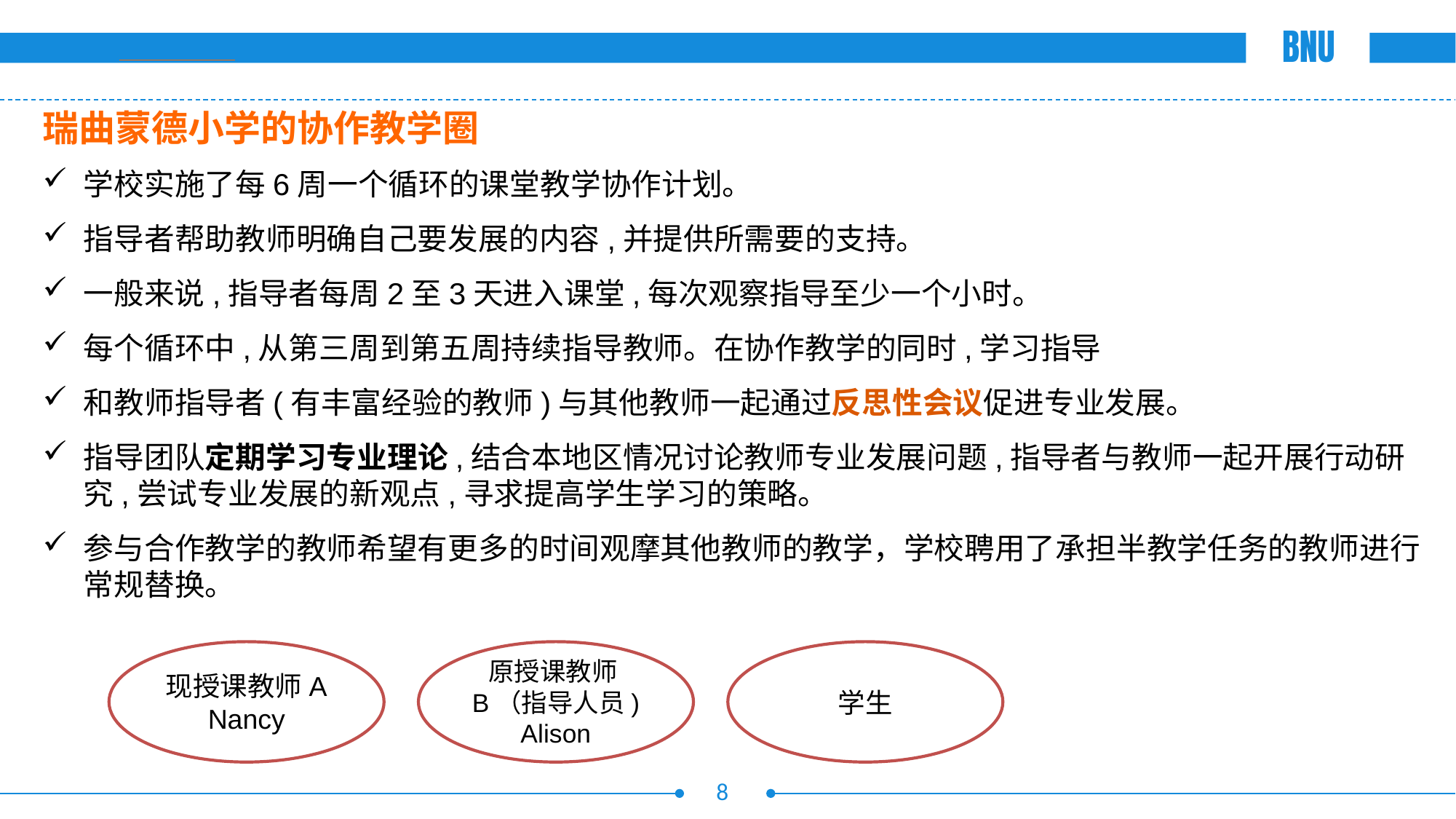

瑞曲蒙德小学的协作教学圈
学校实施了每6周一个循环的课堂教学协作计划。
指导者帮助教师明确自己要发展的内容,并提供所需要的支持。
一般来说,指导者每周2至3天进入课堂,每次观察指导至少一个小时。
每个循环中,从第三周到第五周持续指导教师。在协作教学的同时,学习指导
和教师指导者(有丰富经验的教师)与其他教师一起通过反思性会议促进专业发展。
指导团队定期学习专业理论,结合本地区情况讨论教师专业发展问题,指导者与教师一起开展行动研究,尝试专业发展的新观点,寻求提高学生学习的策略。
参与合作教学的教师希望有更多的时间观摩其他教师的教学，学校聘用了承担半教学任务的教师进行常规替换。

现授课教师A
Nancy
原授课教师B（指导人员)
Alison
学生